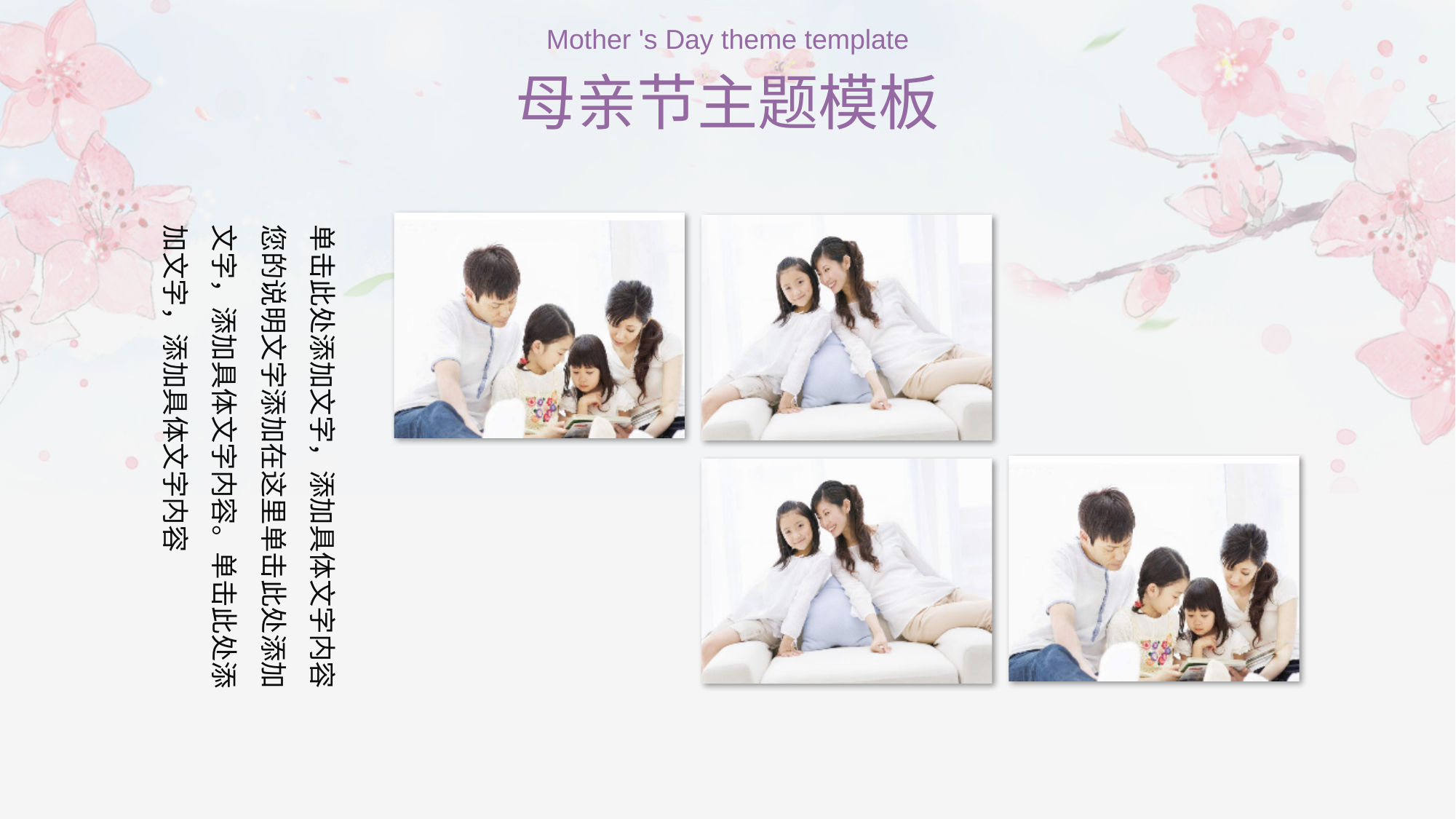

Mother 's Day theme template
母亲节主题模板

单击此处添加文字，添加具体文字内容您的说明文字添加在这里单击此处添加文字，添加具体文字内容。单击此处添加文字，添加具体文字内容